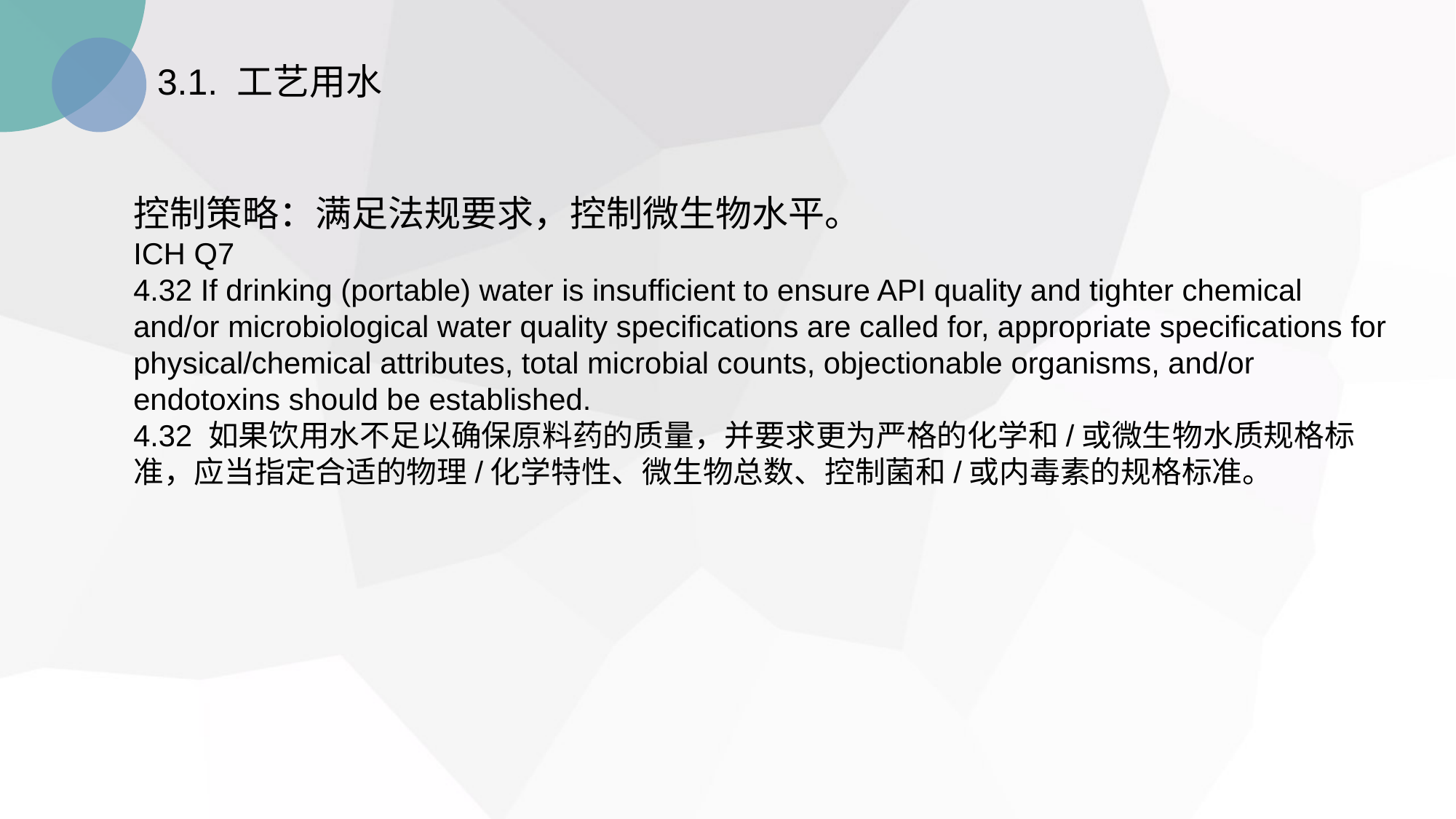

3.1. 工艺用水
控制策略：满足法规要求，控制微生物水平。
ICH Q7
4.32 If drinking (portable) water is insufficient to ensure API quality and tighter chemical and/or microbiological water quality specifications are called for, appropriate specifications for physical/chemical attributes, total microbial counts, objectionable organisms, and/or endotoxins should be established.
4.32 如果饮用水不足以确保原料药的质量，并要求更为严格的化学和/或微生物水质规格标准，应当指定合适的物理/化学特性、微生物总数、控制菌和/或内毒素的规格标准。